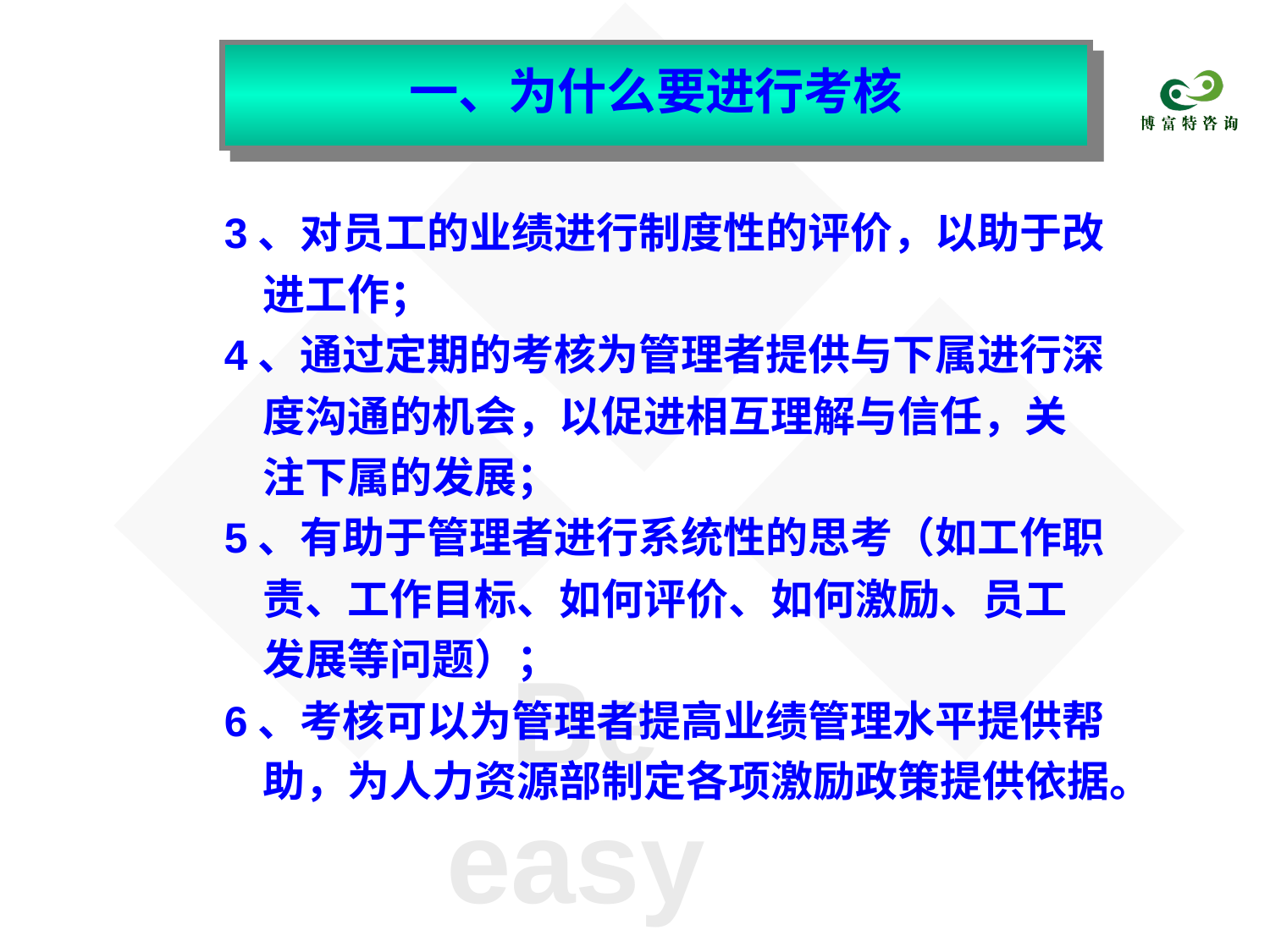

一、为什么要进行考核
3、对员工的业绩进行制度性的评价，以助于改
   进工作；
4、通过定期的考核为管理者提供与下属进行深
   度沟通的机会，以促进相互理解与信任，关
   注下属的发展；
5、有助于管理者进行系统性的思考（如工作职
   责、工作目标、如何评价、如何激励、员工
   发展等问题）；
6、考核可以为管理者提高业绩管理水平提供帮
   助，为人力资源部制定各项激励政策提供依据。